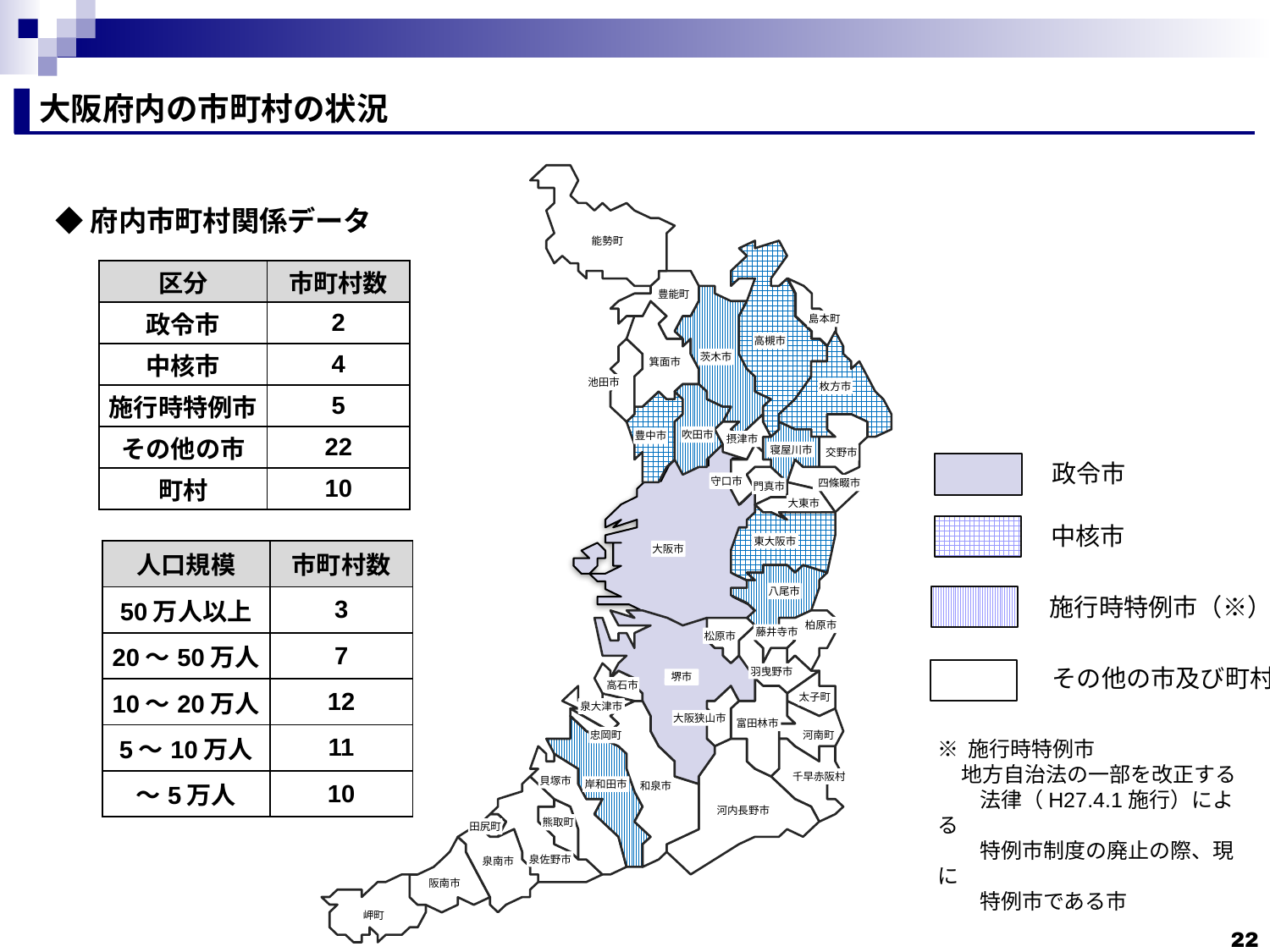

大阪府内の市町村の状況

◆府内市町村関係データ
能勢町

| 区分 | 市町村数 |
| --- | --- |
| 政令市 | 2 |
| 中核市 | 4 |
| 施行時特例市 | 5 |
| その他の市 | 22 |
| 町村 | 10 |

豊能町

島本町

高槻市

茨木市
箕面市
池田市
枚方市

吹田市
豊中市
摂津市
寝屋川市

交野市

政令市

守口市
四條畷市
門真市

大東市

中核市
東大阪市
大阪市
| 人口規模 | 市町村数 |
| --- | --- |
| 50万人以上 | 3 |
| 20～50万人 | 7 |
| 10～20万人 | 12 |
| 5～10万人 | 11 |
| ～5万人 | 10 |

八尾市

施行時特例市（※）

柏原市

藤井寺市

松原市

その他の市及び町村
羽曳野市

堺市

高石市

太子町
泉大津市

大阪狭山市
富田林市

河南町
忠岡町
※ 施行時特例市
    地方自治法の一部を改正する
　　法律（H27.4.1施行）による
　　特例市制度の廃止の際、現に
　　特例市である市

千早赤阪村
貝塚市
岸和田市

和泉市

河内長野市

熊取町
田尻町

泉佐野市
泉南市

阪南市
22
岬町